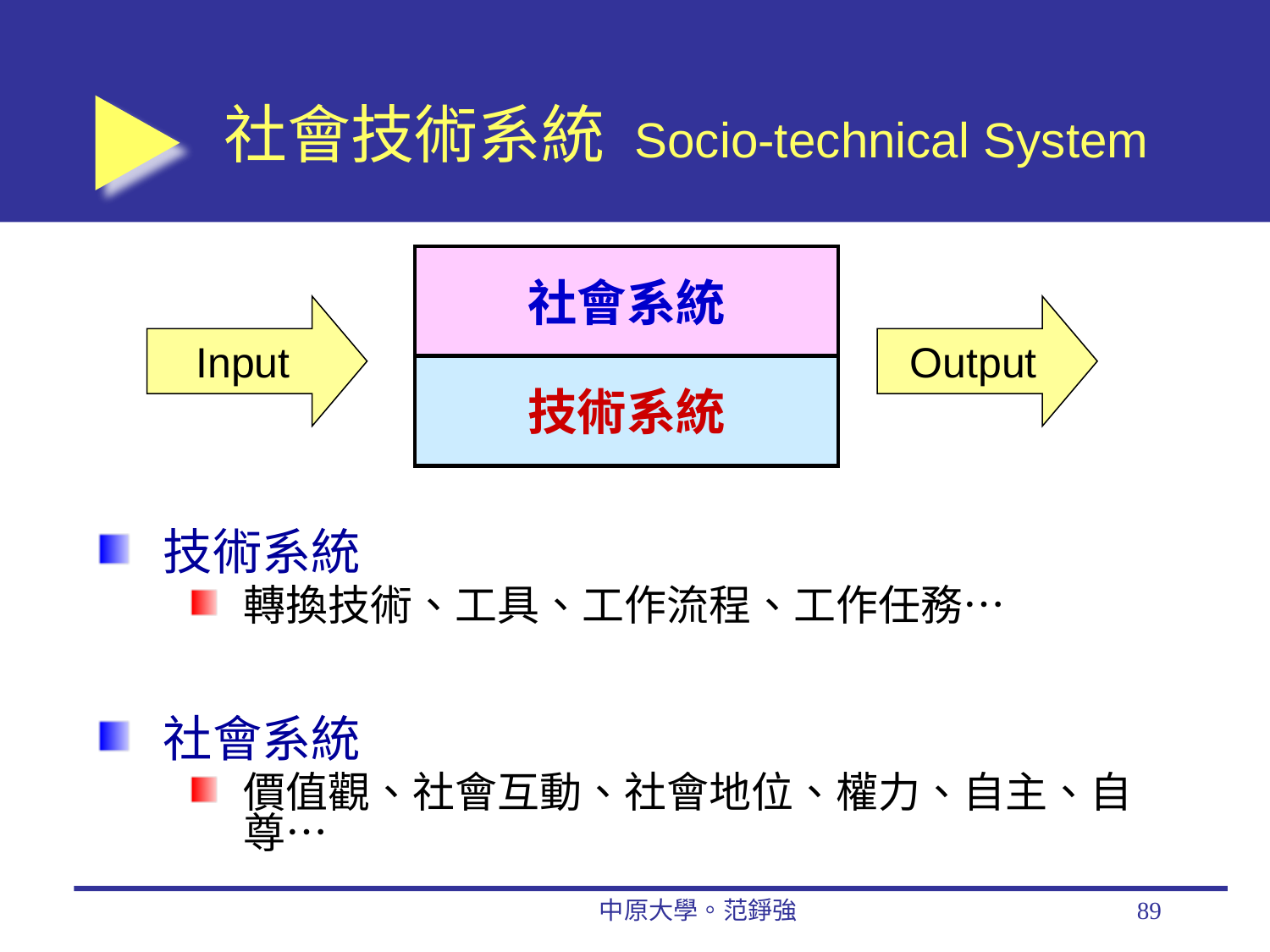

# 社會技術系統 Socio-technical System
社會系統
Process
Input
Output
技術系統
技術系統
轉換技術、工具、工作流程、工作任務…

社會系統
價值觀、社會互動、社會地位、權力、自主、自尊…
中原大學。范錚強
89